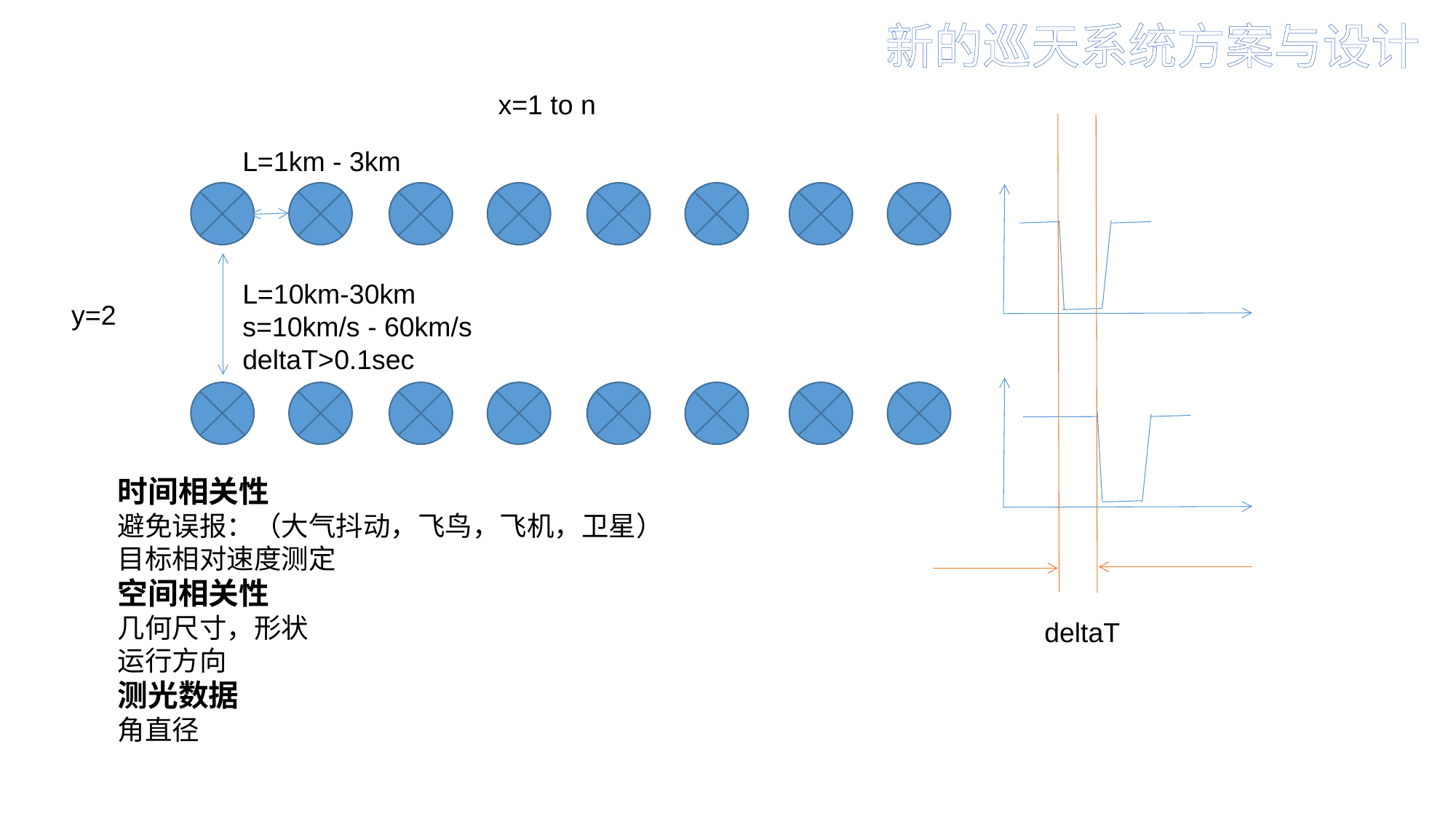

新的巡天系统方案与设计

x=1 to n
L=1km - 3km

L=10km-30km
s=10km/s - 60km/s
deltaT>0.1sec
y=2

时间相关性
避免误报：（大气抖动，飞鸟，飞机，卫星）
目标相对速度测定
空间相关性
几何尺寸，形状
运行方向
测光数据
角直径
deltaT